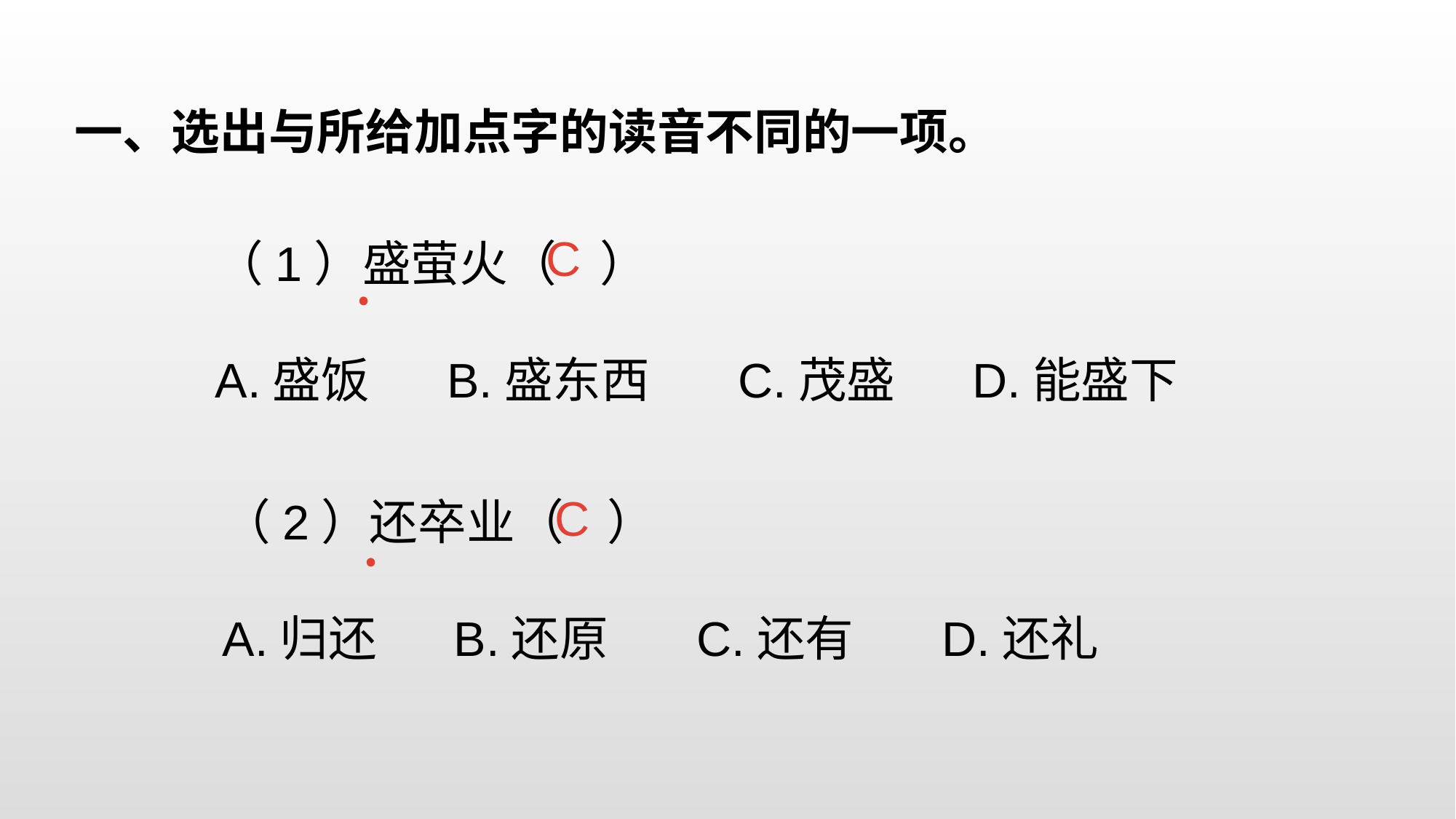

一、选出与所给加点字的读音不同的一项。
（1）盛萤火（    ）
A.盛饭      B.盛东西       C.茂盛      D.能盛下
C
﹒
（2）还卒业（    ）
A.归还      B.还原       C.还有       D.还礼
C
﹒